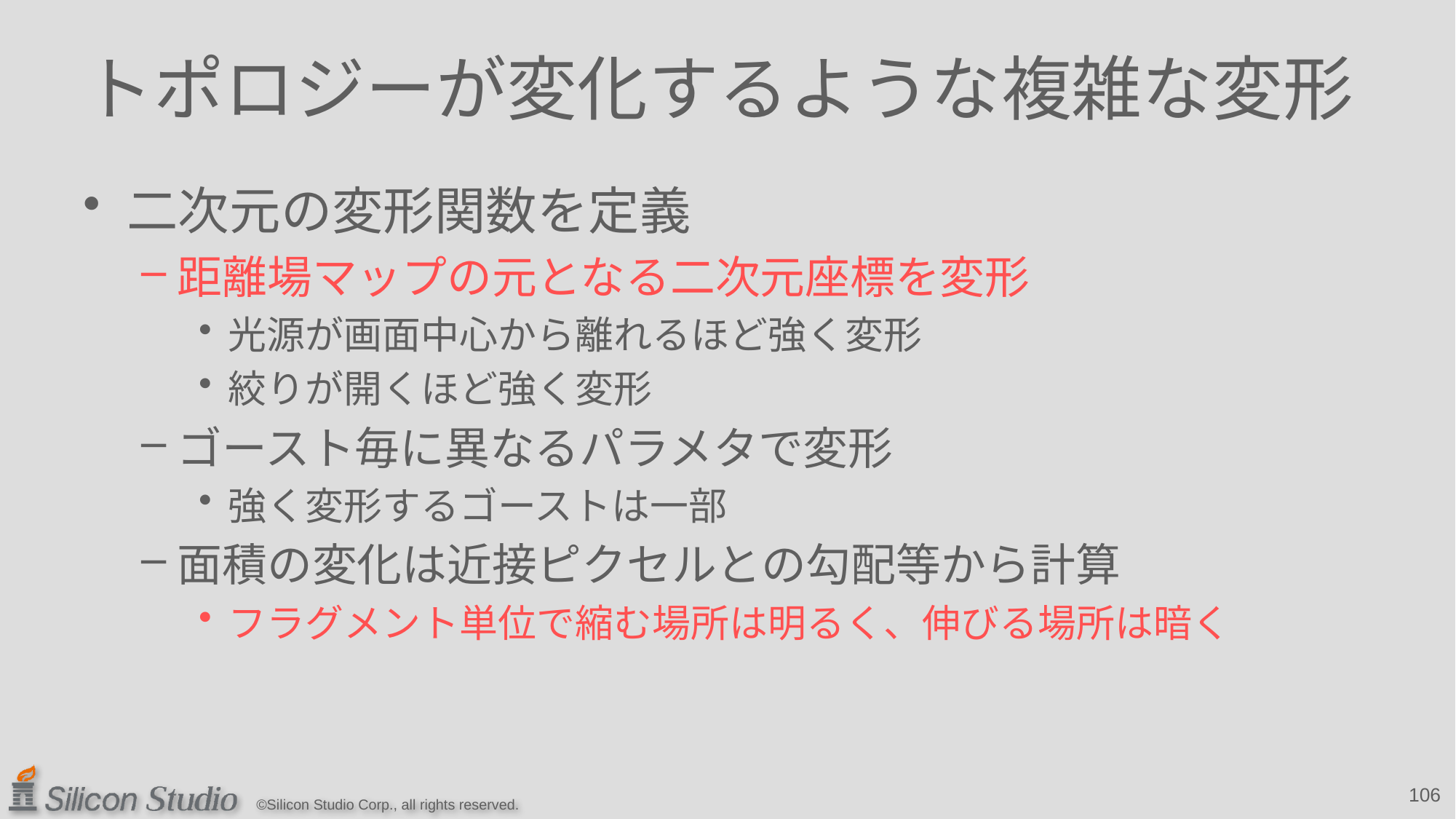

# トポロジーが変化するような複雑な変形
二次元の変形関数を定義
距離場マップの元となる二次元座標を変形
光源が画面中心から離れるほど強く変形
絞りが開くほど強く変形
ゴースト毎に異なるパラメタで変形
強く変形するゴーストは一部
面積の変化は近接ピクセルとの勾配等から計算
フラグメント単位で縮む場所は明るく、伸びる場所は暗く
106